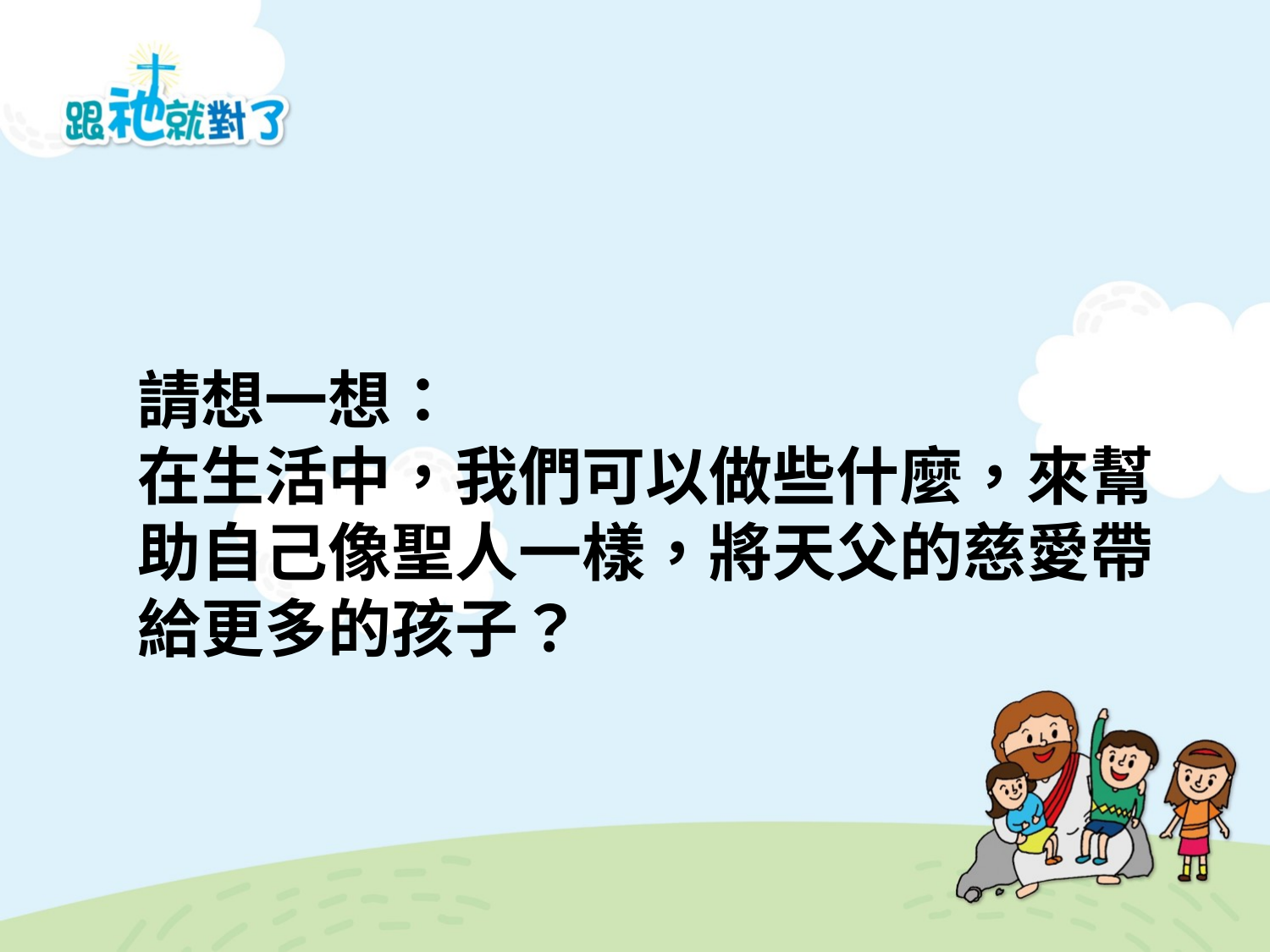

請想一想：
在生活中，我們可以做些什麼，來幫助自己像聖人一樣，將天父的慈愛帶給更多的孩子？